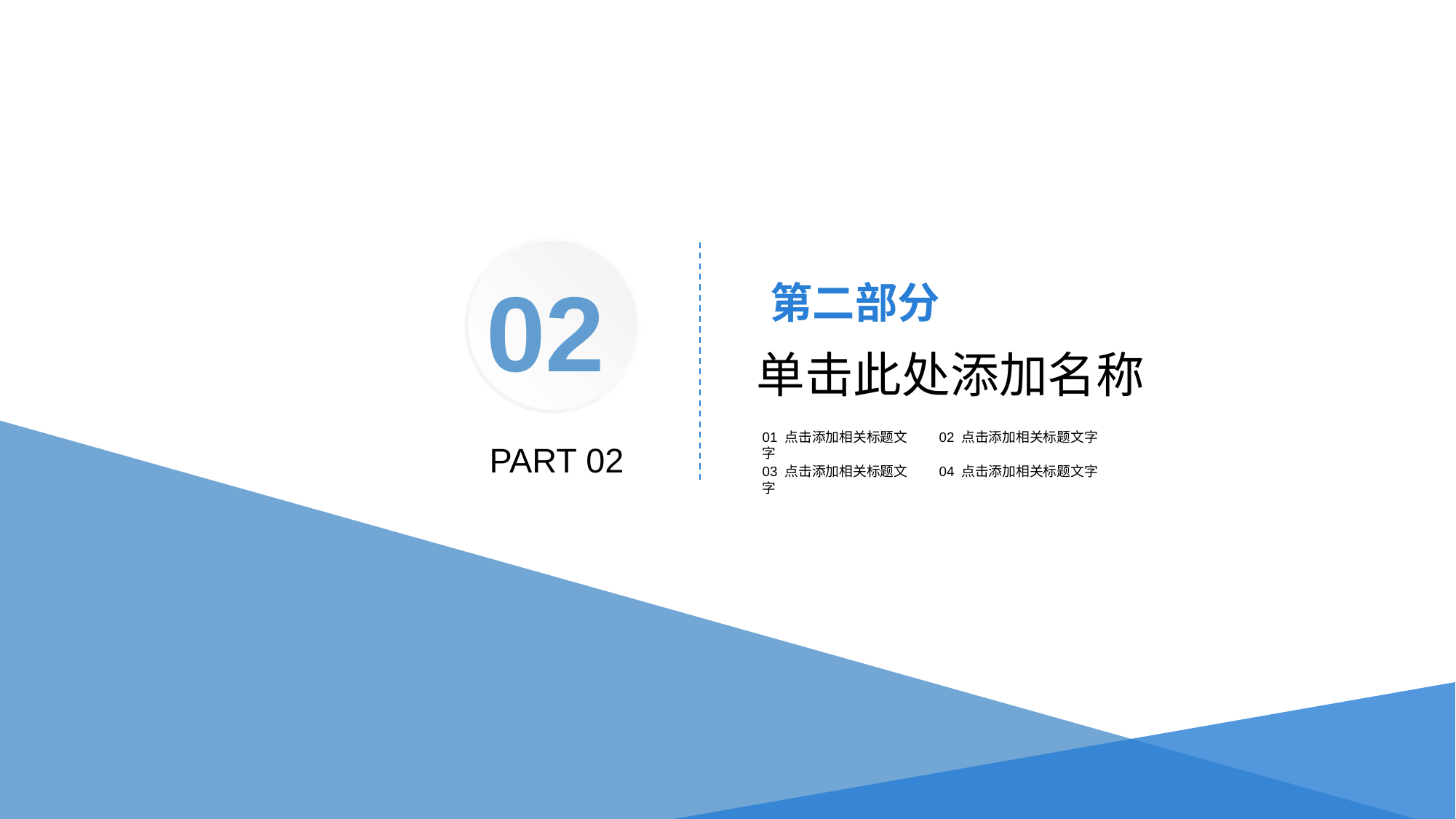

第二部分
单击此处添加名称
02

01 点击添加相关标题文字
02 点击添加相关标题文字
PART 02
03 点击添加相关标题文字
04 点击添加相关标题文字